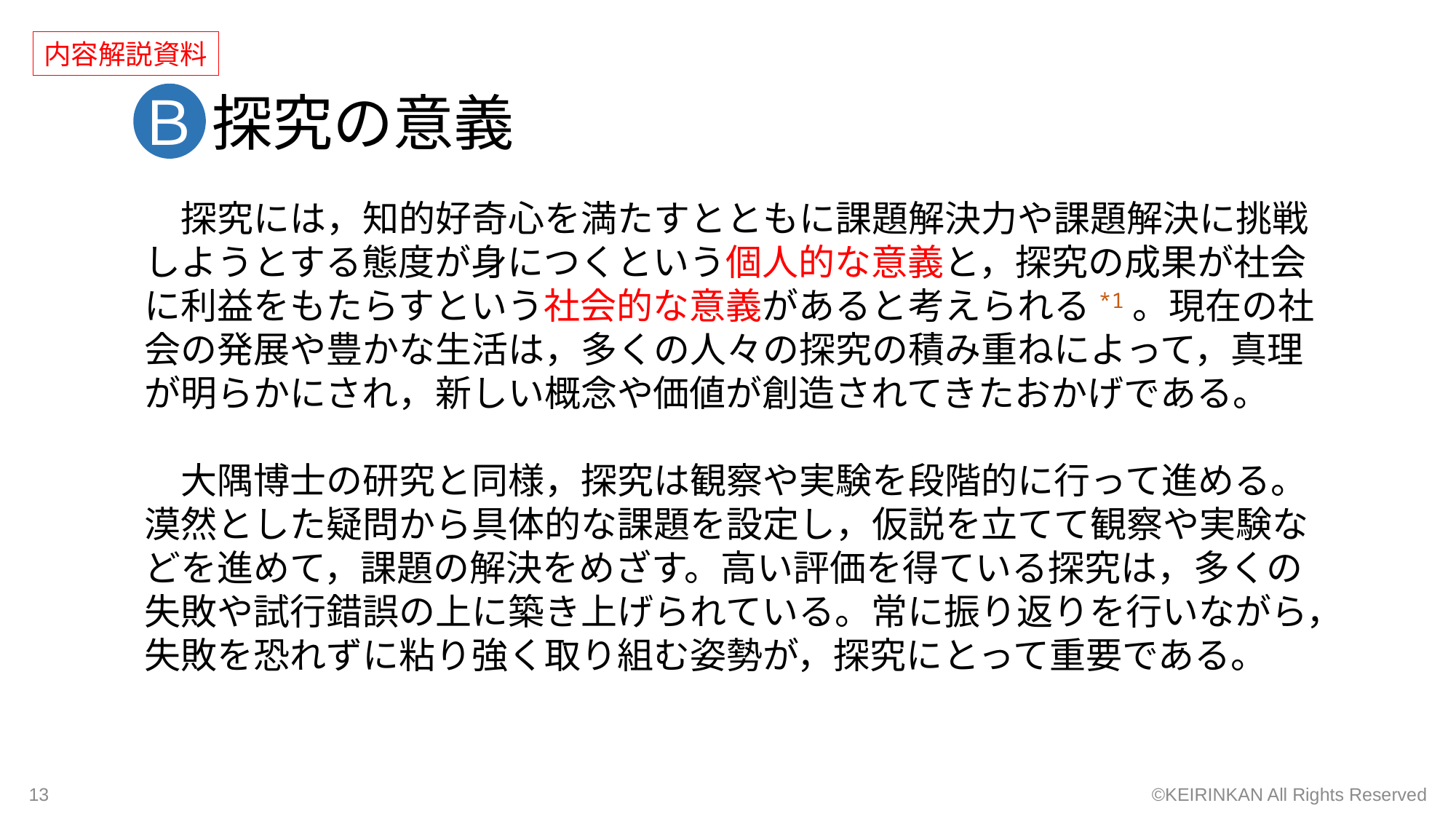

内容解説資料
Ｂ 探究の意義

　探究には，知的好奇心を満たすとともに課題解決力や課題解決に挑戦しようとする態度が身につくという個人的な意義と，探究の成果が社会に利益をもたらすという社会的な意義があると考えられる*1。現在の社会の発展や豊かな生活は，多くの人々の探究の積み重ねによって，真理が明らかにされ，新しい概念や価値が創造されてきたおかげである。

　大隅博士の研究と同様，探究は観察や実験を段階的に行って進める。漠然とした疑問から具体的な課題を設定し，仮説を立てて観察や実験などを進めて，課題の解決をめざす。高い評価を得ている探究は，多くの失敗や試行錯誤の上に築き上げられている。常に振り返りを行いながら，失敗を恐れずに粘り強く取り組む姿勢が，探究にとって重要である。
13
©KEIRINKAN All Rights Reserved